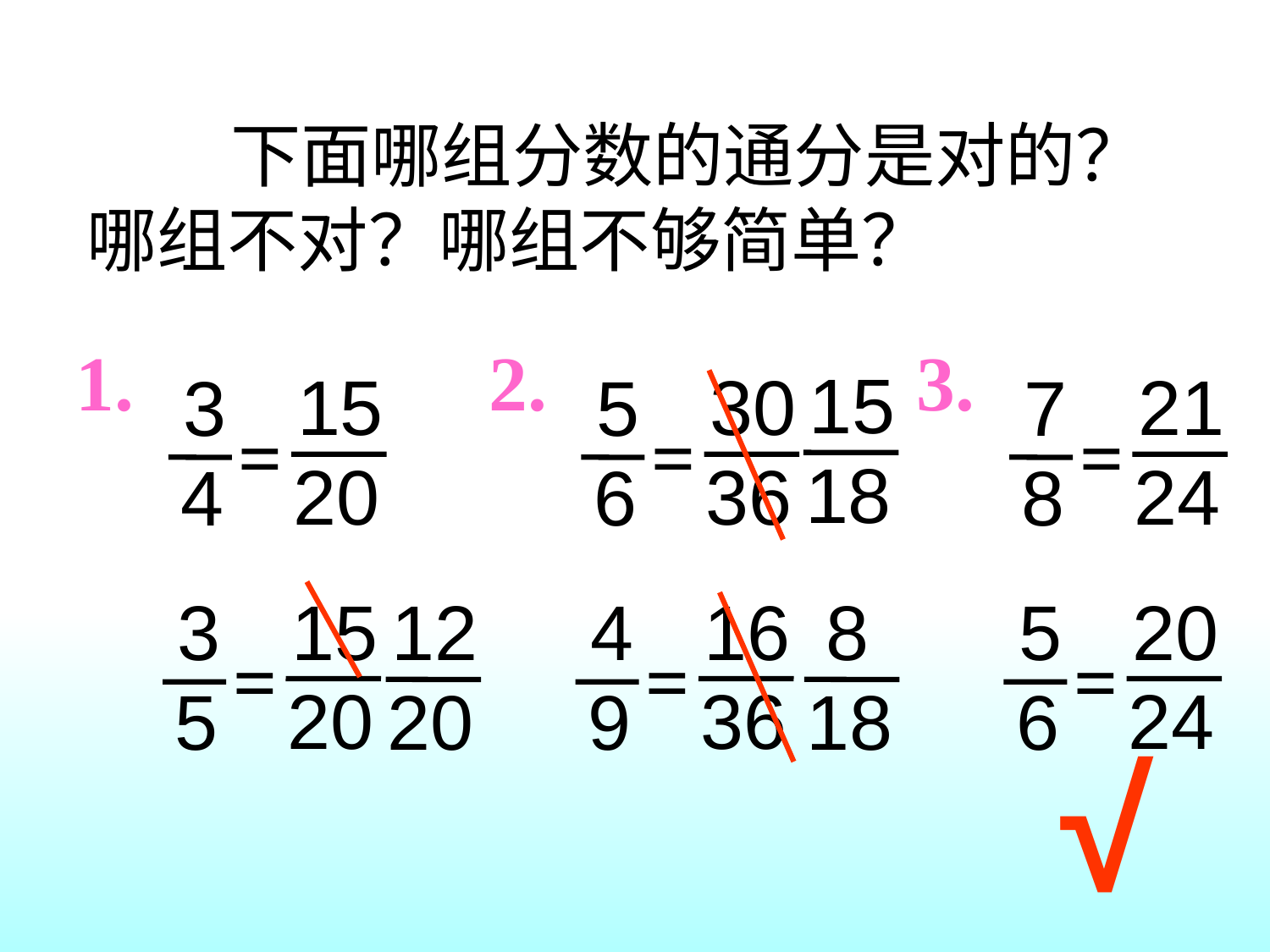

下面哪组分数的通分是对的？哪组不对？哪组不够简单？
1.
2.
3.
15
18

15
20

30
36

21
24

3
4

5
6

7
8

=
=
=
15
20

16
36

20
24

3
5

12
20

4
9

 8
18

5
6

=
=
=
√